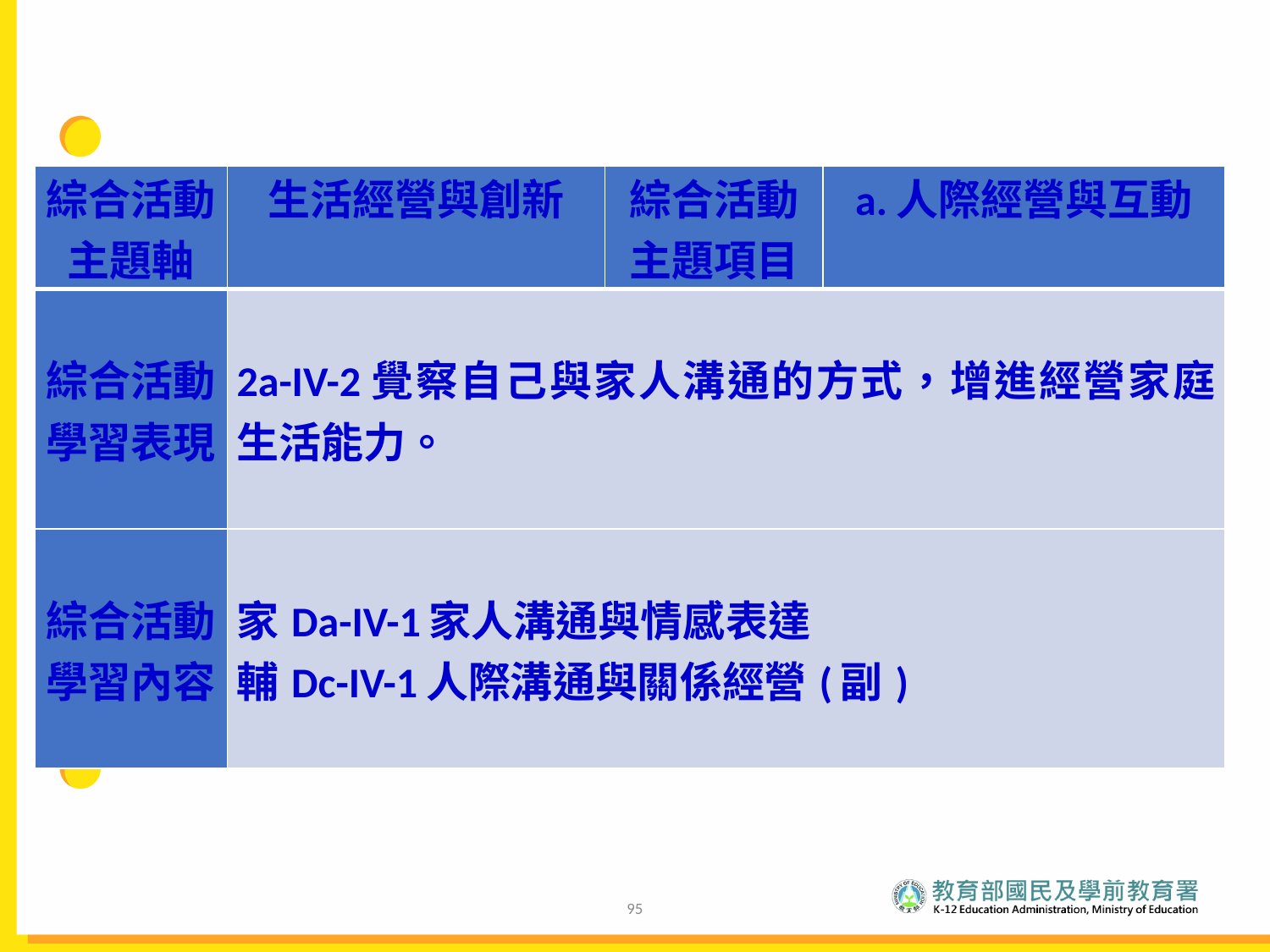

#
| 綜合活動 主題軸 | 生活經營與創新 | 綜合活動 主題項目 | a.人際經營與互動 |
| --- | --- | --- | --- |
| 綜合活動 學習表現 | 2a-IV-2覺察自己與家人溝通的方式，增進經營家庭生活能力。 |  |  |
| 綜合活動 學習內容 | 家Da-IV-1家人溝通與情感表達 輔Dc-IV-1人際溝通與關係經營(副) |  |  |
95